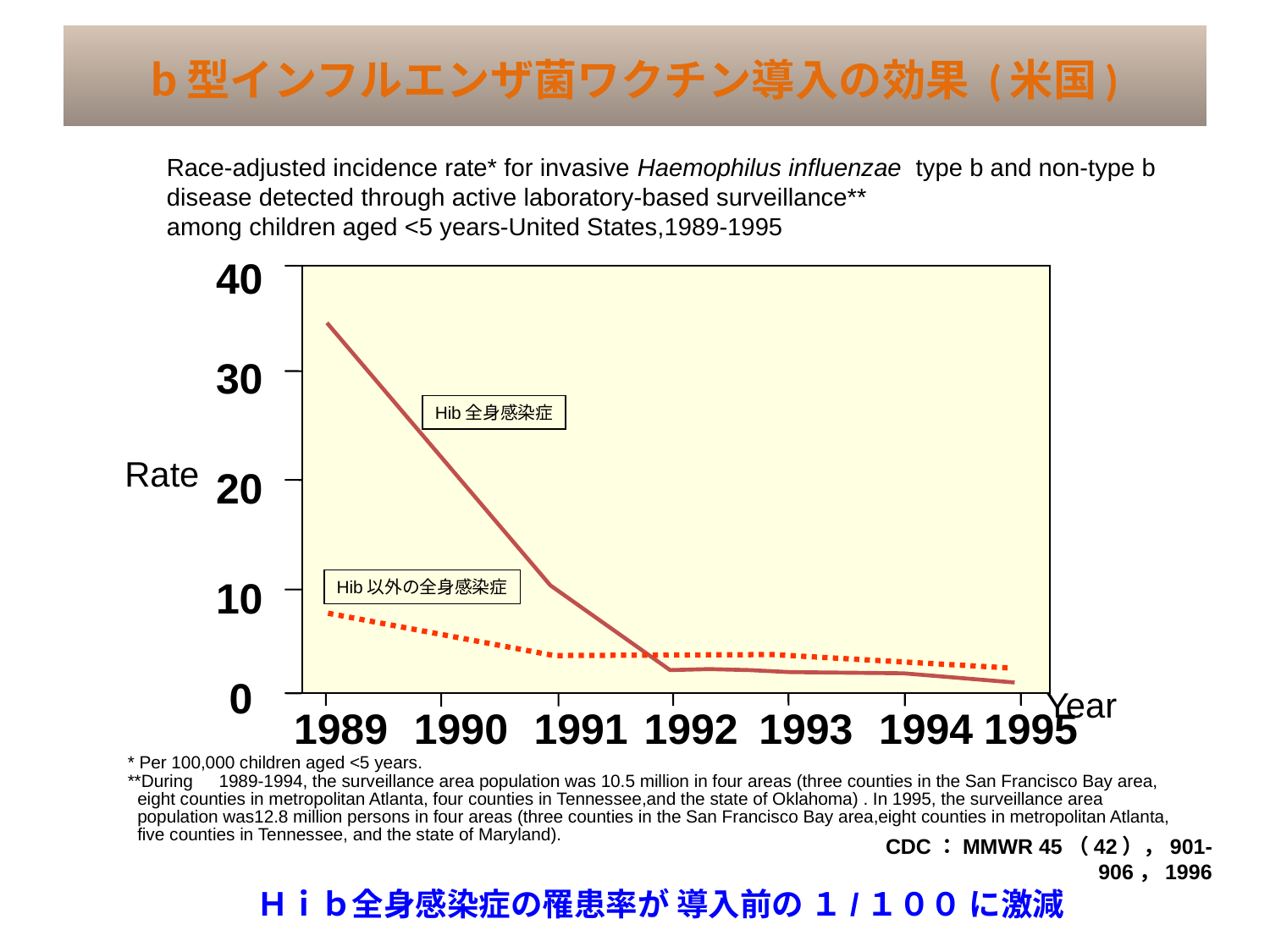

# b型インフルエンザ菌ワクチン導入の効果 (米国)
Race-adjusted incidence rate* for invasive Haemophilus influenzae  type b and non-type b
disease detected through active laboratory-based surveillance**
among children aged <5 years-United States,1989-1995
40

30
Hib全身感染症
Rate
20

10
Hib以外の全身感染症
0
Year
1989
1990
1991
1992
1993
1994
1995
* Per 100,000 children aged <5 years.
**During　1989-1994, the surveillance area population was 10.5 million in four areas (three counties in the San Francisco Bay area,
  eight counties in metropolitan Atlanta, four counties in Tennessee,and the state of Oklahoma) . In 1995, the surveillance area
  population was12.8 million persons in four areas (three counties in the San Francisco Bay area,eight counties in metropolitan Atlanta,
  five counties in Tennessee, and the state of Maryland).
CDC：MMWR 45（42），901-906，1996
　Ｈｉｂ全身感染症の罹患率が 導入前の １/１００ に激減